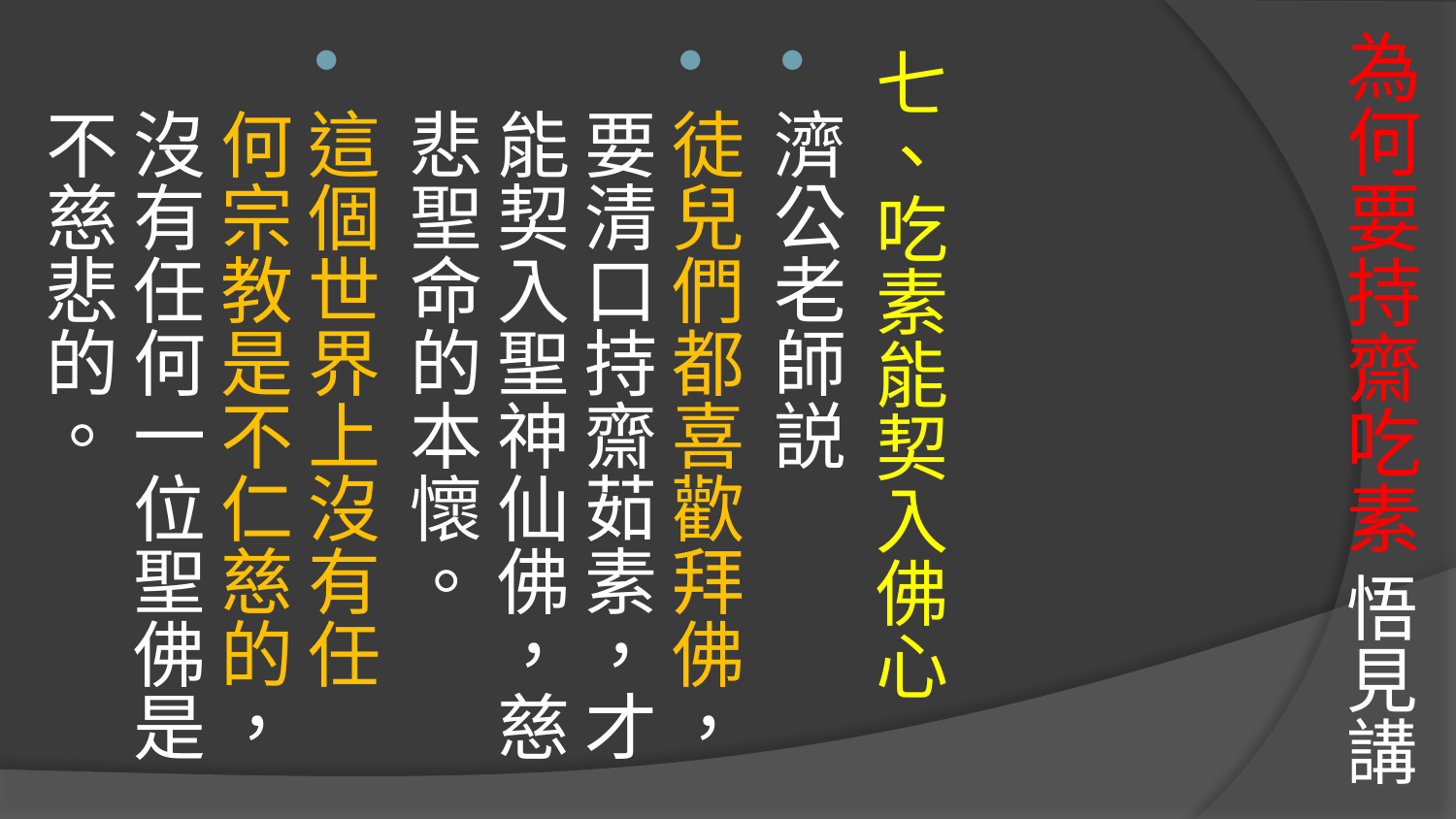

# 為何要持齋吃素 悟見講
七、吃素能契入佛心
濟公老師説
徒兒們都喜歡拜佛，要清口持齋茹素，才能契入聖神仙佛，慈悲聖命的本懷。
這個世界上沒有任　何宗教是不仁慈的，沒有任何一位聖佛是不慈悲的。